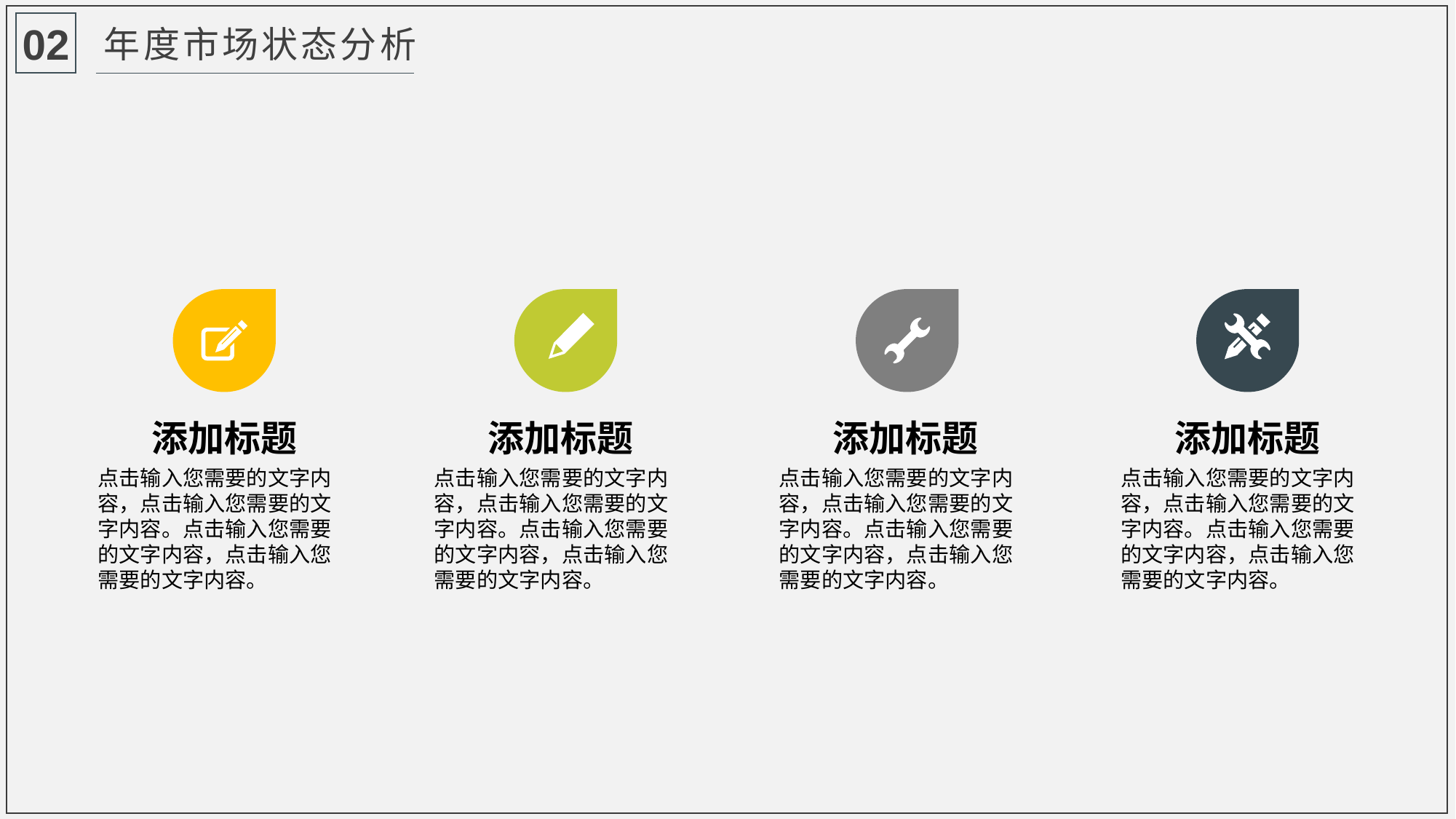

02
年度市场状态分析

添加标题
添加标题
添加标题
添加标题
点击输入您需要的文字内容，点击输入您需要的文字内容。点击输入您需要的文字内容，点击输入您需要的文字内容。
点击输入您需要的文字内容，点击输入您需要的文字内容。点击输入您需要的文字内容，点击输入您需要的文字内容。
点击输入您需要的文字内容，点击输入您需要的文字内容。点击输入您需要的文字内容，点击输入您需要的文字内容。
点击输入您需要的文字内容，点击输入您需要的文字内容。点击输入您需要的文字内容，点击输入您需要的文字内容。